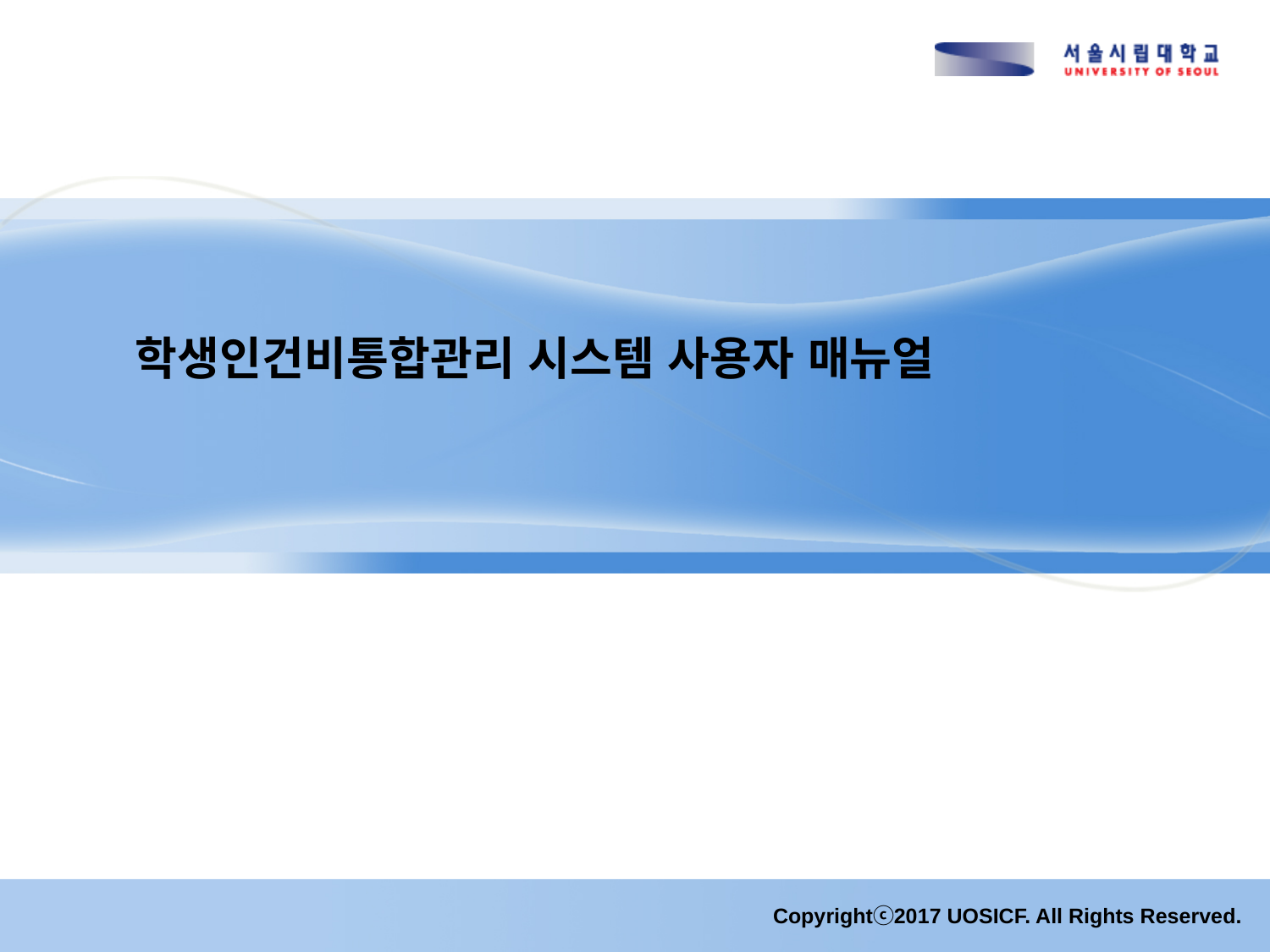

# 학생인건비통합관리 시스템 사용자 매뉴얼
Copyrightⓒ2017 UOSICF. All Rights Reserved.